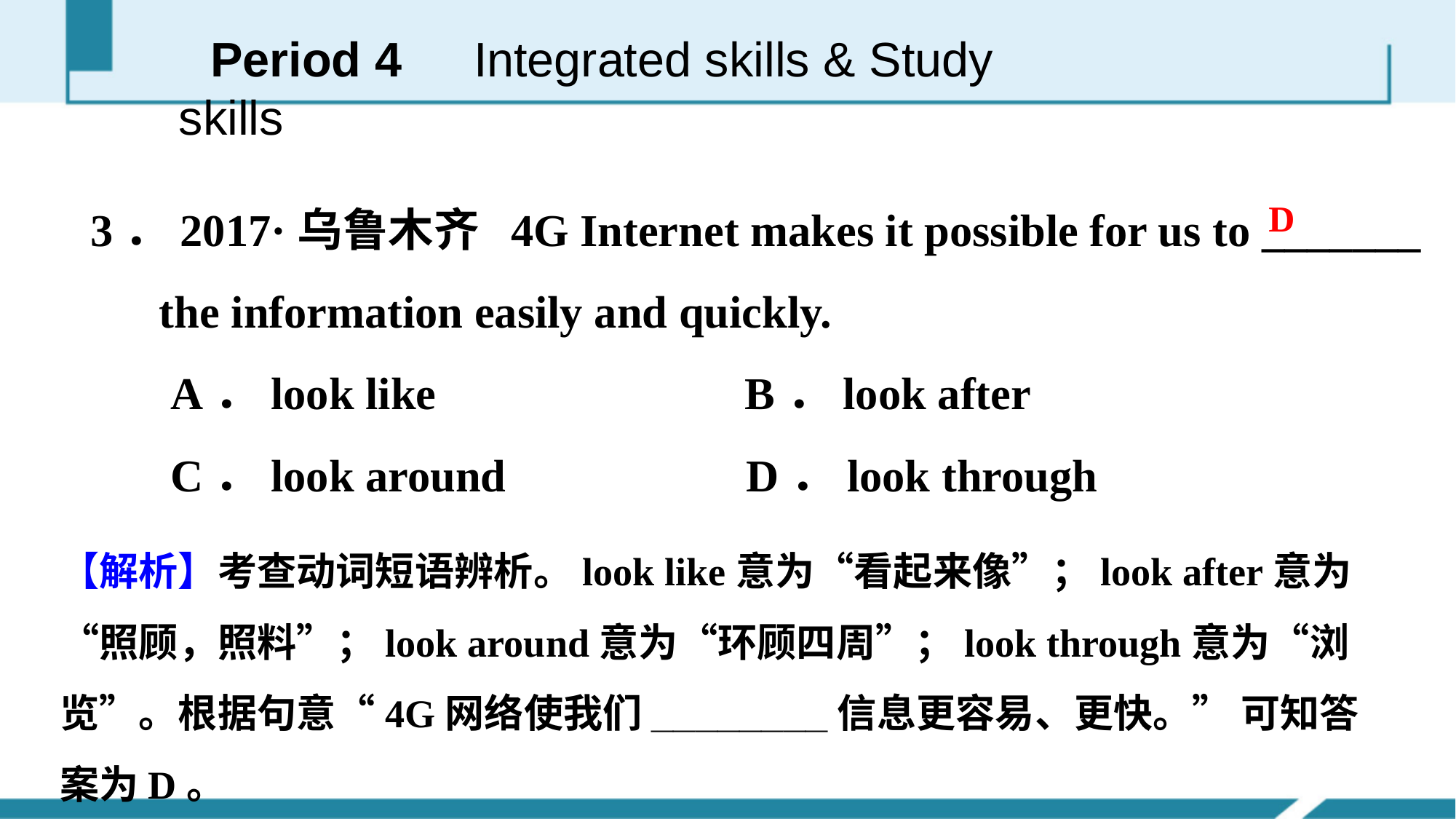

Period 4　Integrated skills & Study skills
3．2017·乌鲁木齐  4G Internet makes it possible for us to _______
      the information easily and quickly.
       A．look like                           B．look after
       C．look around                     D．look through
D
【解析】考查动词短语辨析。look like意为“看起来像”；look after意为“照顾，照料”；look around意为“环顾四周”；look through意为“浏览”。根据句意“4G网络使我们________信息更容易、更快。” 可知答案为D。